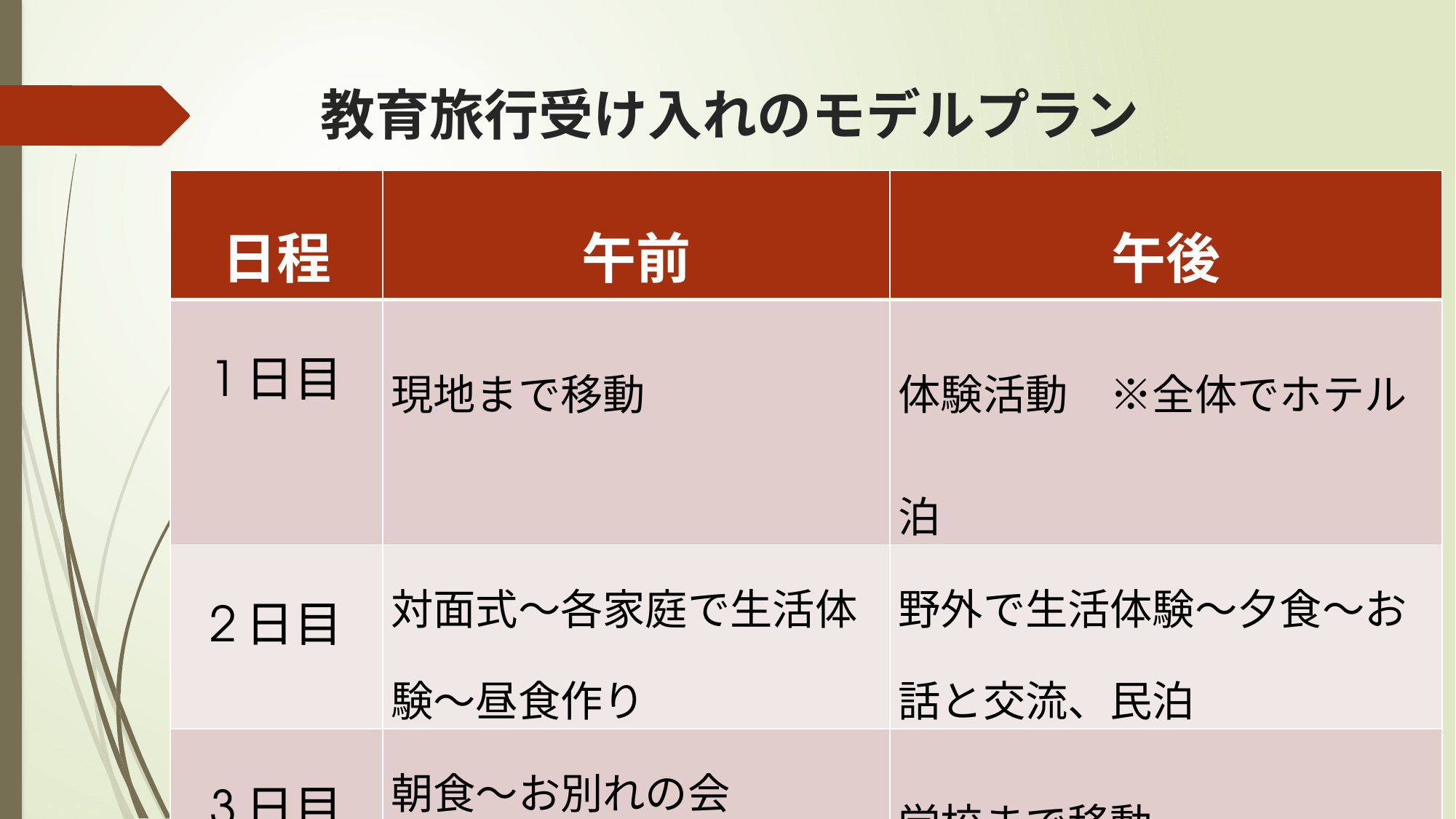

# 教育旅行受け入れのモデルプラン
| 日程 | 午前 | 午後 |
| --- | --- | --- |
| 1日目 | 現地まで移動 | 体験活動　※全体でホテル泊 |
| 2日目 | 対面式〜各家庭で生活体験〜昼食作り | 野外で生活体験〜夕食〜お話と交流、民泊 |
| 3日目 | 朝食〜お別れの会　 ※学校によって野尻湖遊覧等 | 学校まで移動 |